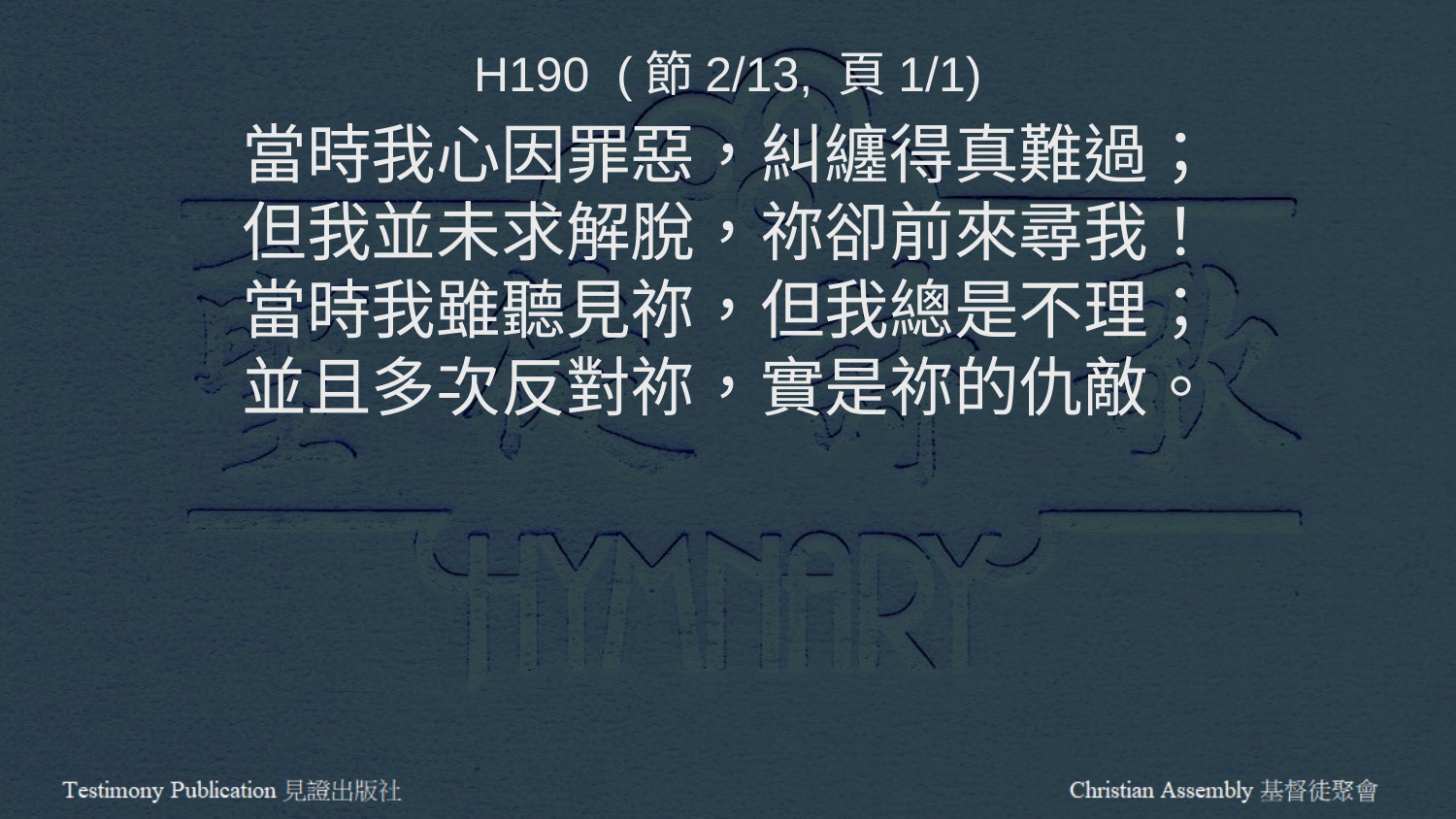

H190  (節2/13, 頁1/1)
當時我心因罪惡，糾纏得真難過；
但我並未求解脫，祢卻前來尋我！
當時我雖聽見祢，但我總是不理；
並且多次反對祢，實是祢的仇敵。